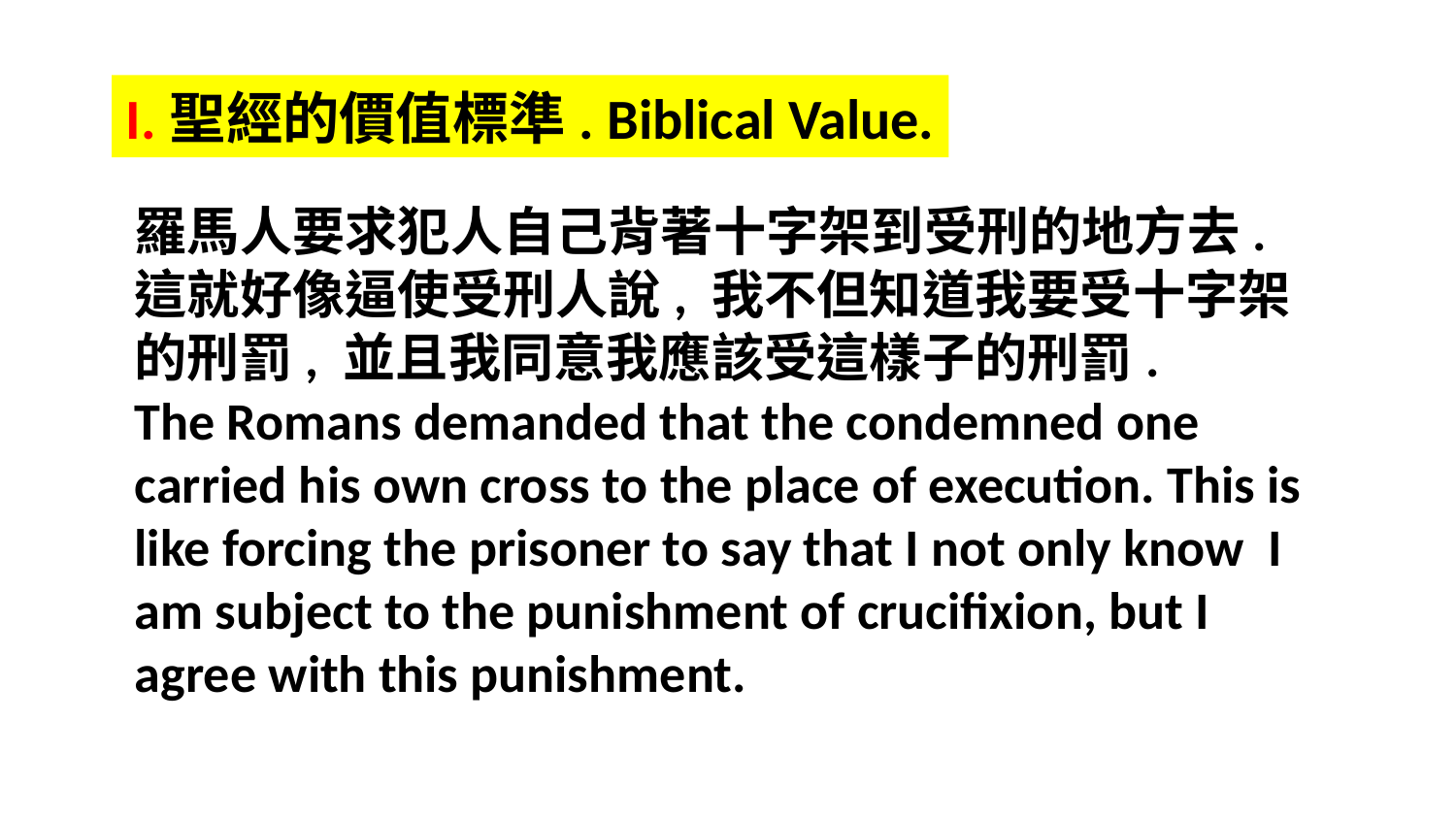

I.聖經的價值標準. Biblical Value.
羅馬人要求犯人自己背著十字架到受刑的地方去. 這就好像逼使受刑人說, 我不但知道我要受十字架的刑罰, 並且我同意我應該受這樣子的刑罰.
The Romans demanded that the condemned one carried his own cross to the place of execution. This is like forcing the prisoner to say that I not only know  I am subject to the punishment of crucifixion, but I agree with this punishment.